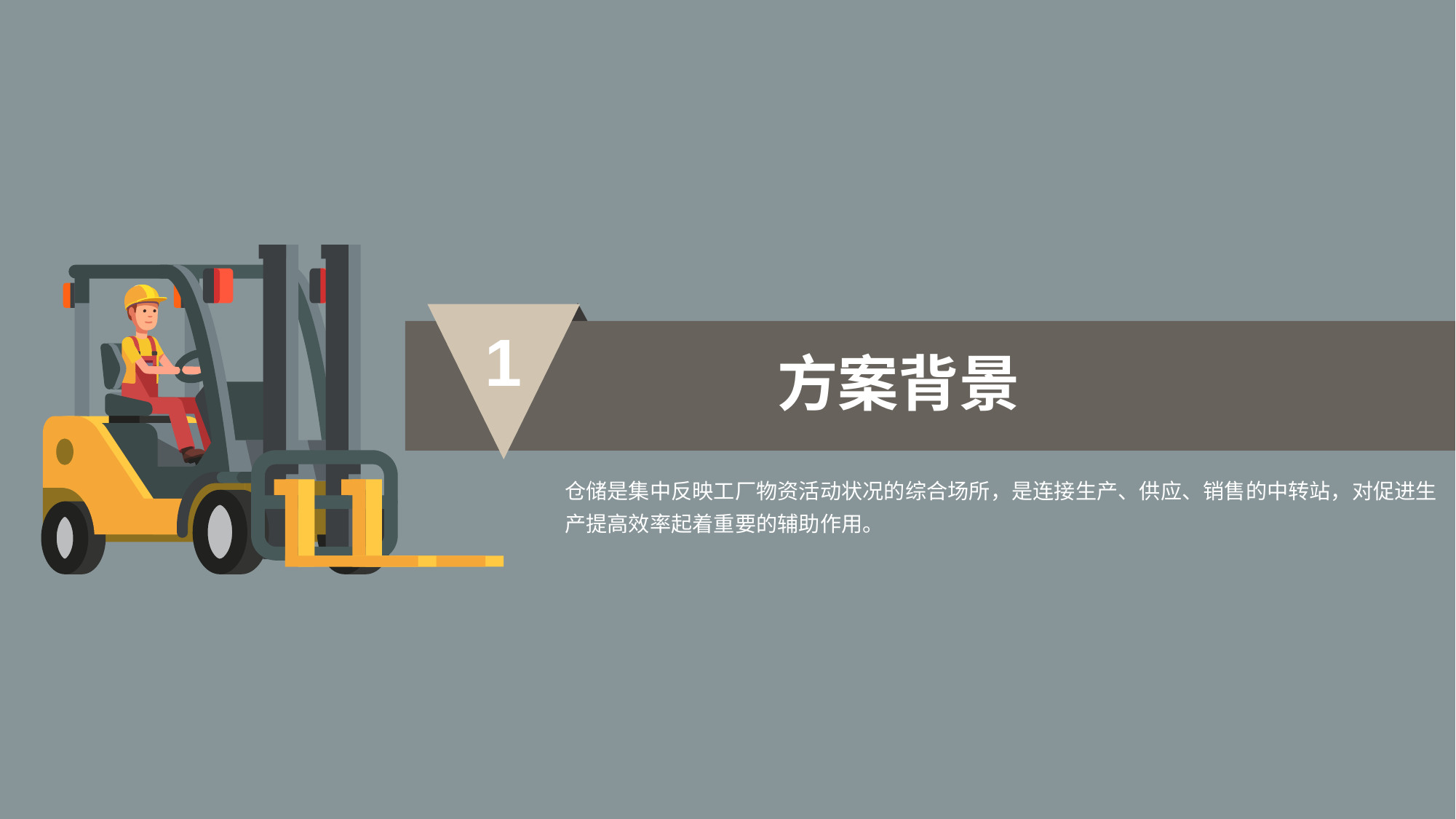

仓储是集中反映工厂物资活动状况的综合场所，是连接生产、供应、销售的中转站，对促进生产提高效率起着重要的辅助作用。
1
方案背景